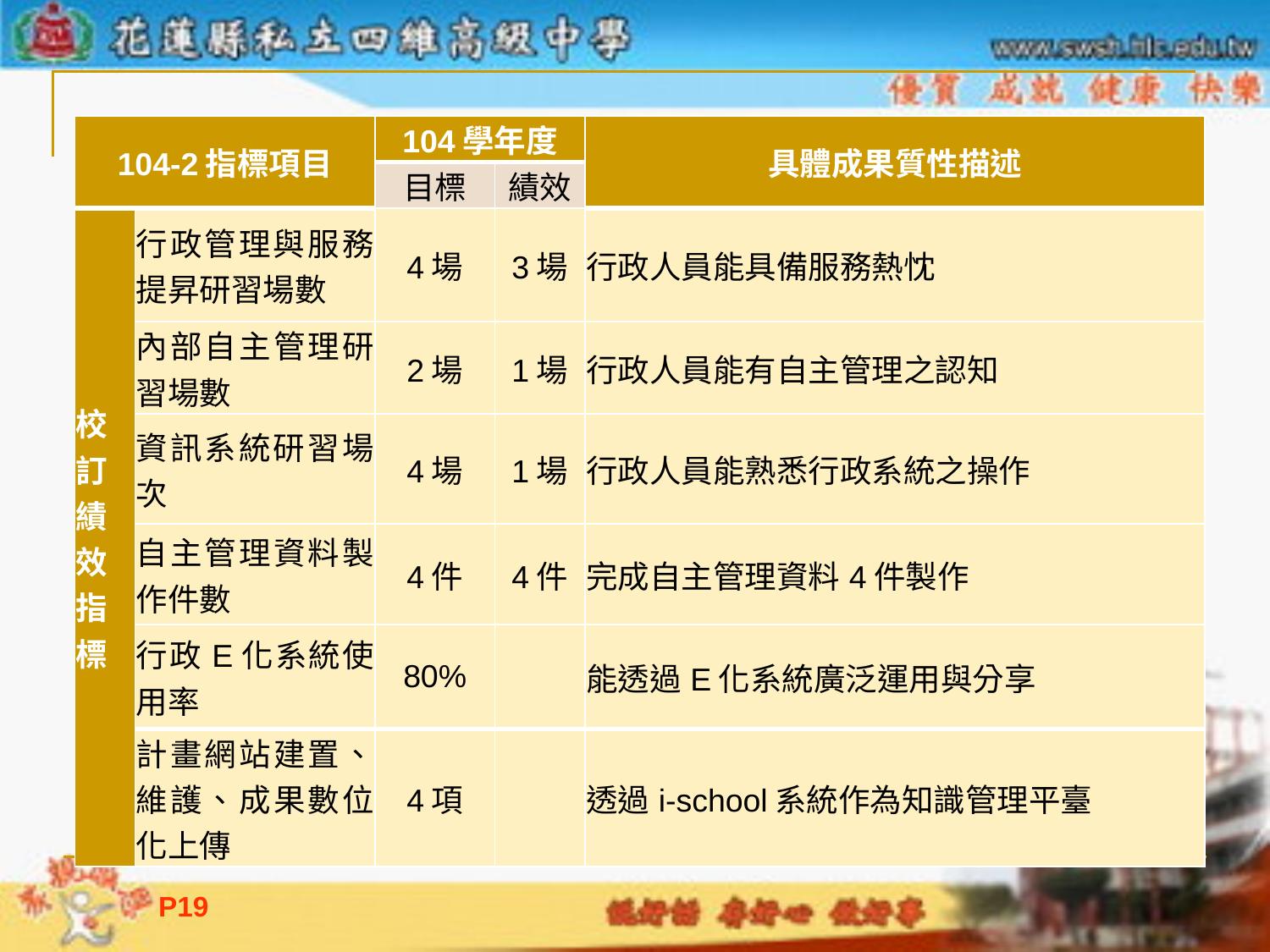

| 104-2指標項目 |  | 104學年度 |  | 具體成果質性描述 |
| --- | --- | --- | --- | --- |
|  |  | 目標 | 績效 |  |
| 校訂績效指標 | 行政管理與服務提昇研習場數 | 4場 | 3場 | 行政人員能具備服務熱忱 |
|  | 內部自主管理研習場數 | 2場 | 1場 | 行政人員能有自主管理之認知 |
|  | 資訊系統研習場次 | 4場 | 1場 | 行政人員能熟悉行政系統之操作 |
|  | 自主管理資料製作件數 | 4件 | 4件 | 完成自主管理資料4件製作 |
|  | 行政E化系統使用率 | 80% |  | 能透過E化系統廣泛運用與分享 |
|  | 計畫網站建置、維護、成果數位化上傳 | 4項 |  | 透過i-school系統作為知識管理平臺 |
P19